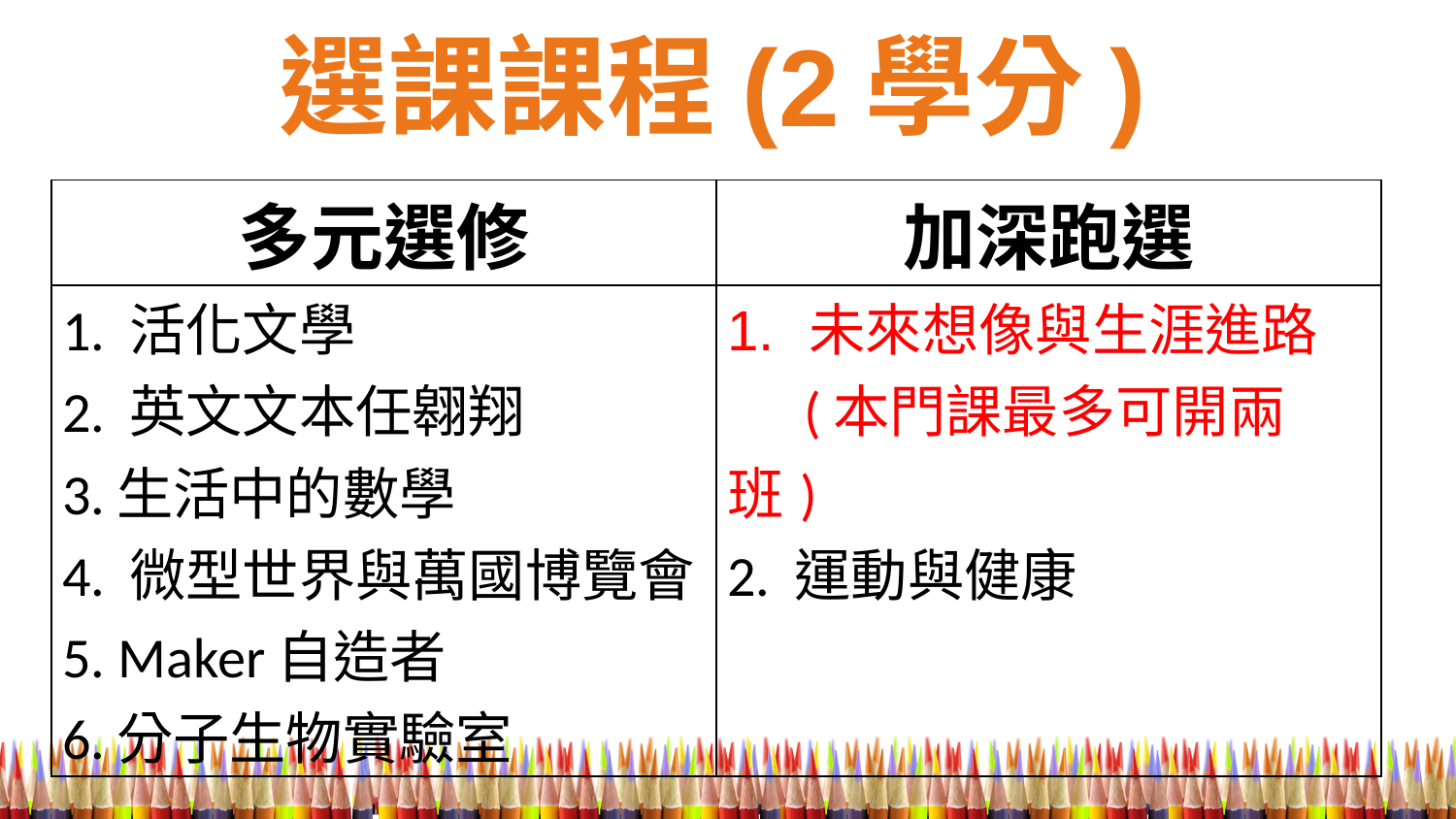

選課課程(2學分)
| 多元選修 | 加深跑選 |
| --- | --- |
| 1. 活化文學 2. 英文文本任翱翔 3.生活中的數學 4. 微型世界與萬國博覽會 5. Maker自造者 6.分子生物實驗室 | 未來想像與生涯進路 (本門課最多可開兩班) 2. 運動與健康 |